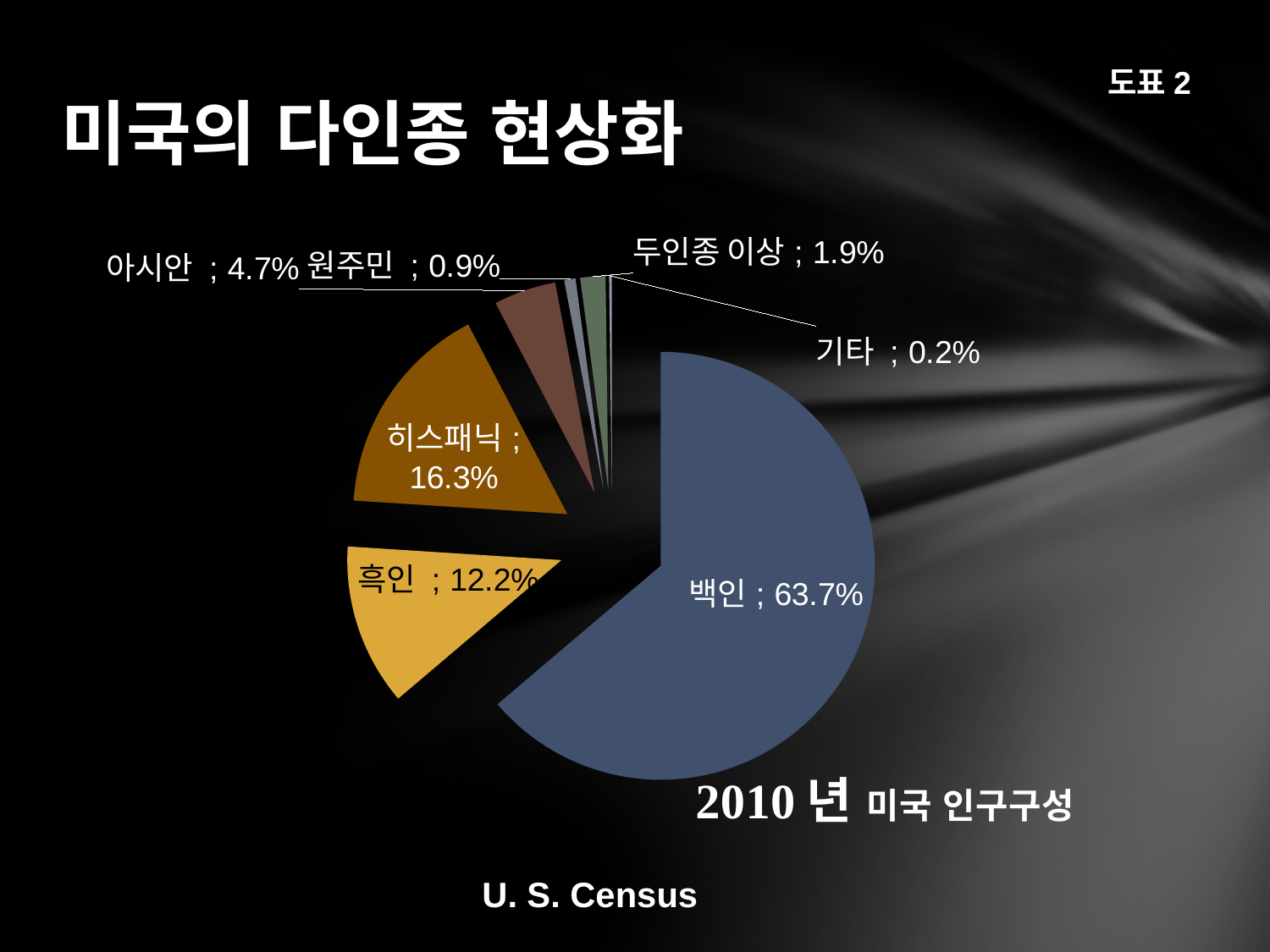

# 미국의 다인종 현상화
도표2

### Chart

| Category | 2010년 |
|---|---|
| 백인 | 0.6370000000000009 |
| 흑인  | 0.1220000000000001 |
| 히스패닉 | 0.163 |
| 아시안  | 0.047000000000000014 |
| 원주민  | 0.0085 |
| 두인종 이상 | 0.019000000000000024 |
| 기타  | 0.002000000000000003 |
U. S. Census